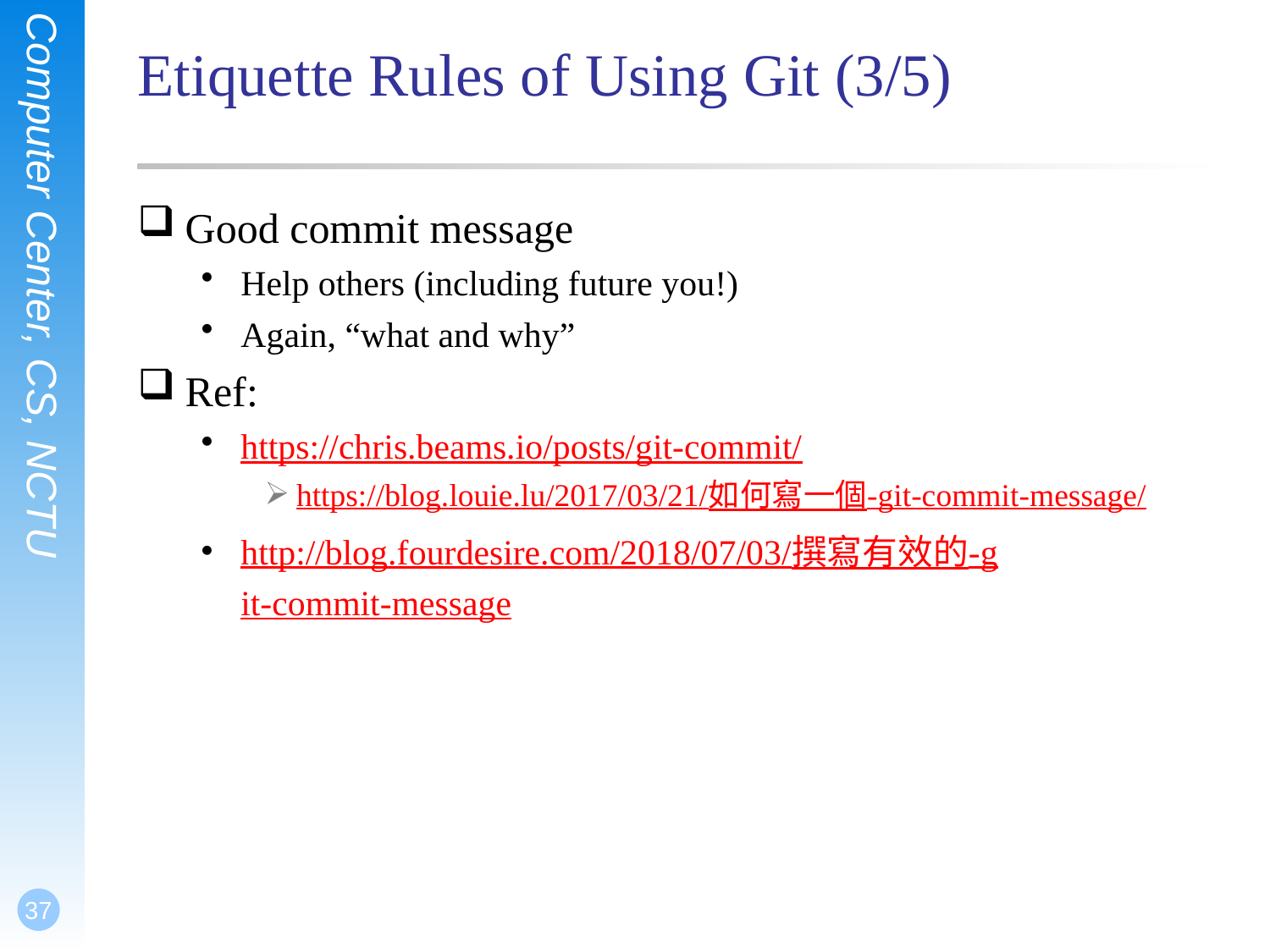

# Etiquette Rules of Using Git (3/5)
Good commit message
Help others (including future you!)
Again, “what and why”
Ref:
https://chris.beams.io/posts/git-commit/
https://blog.louie.lu/2017/03/21/如何寫一個-git-commit-message/
http://blog.fourdesire.com/2018/07/03/撰寫有效的-git-commit-message